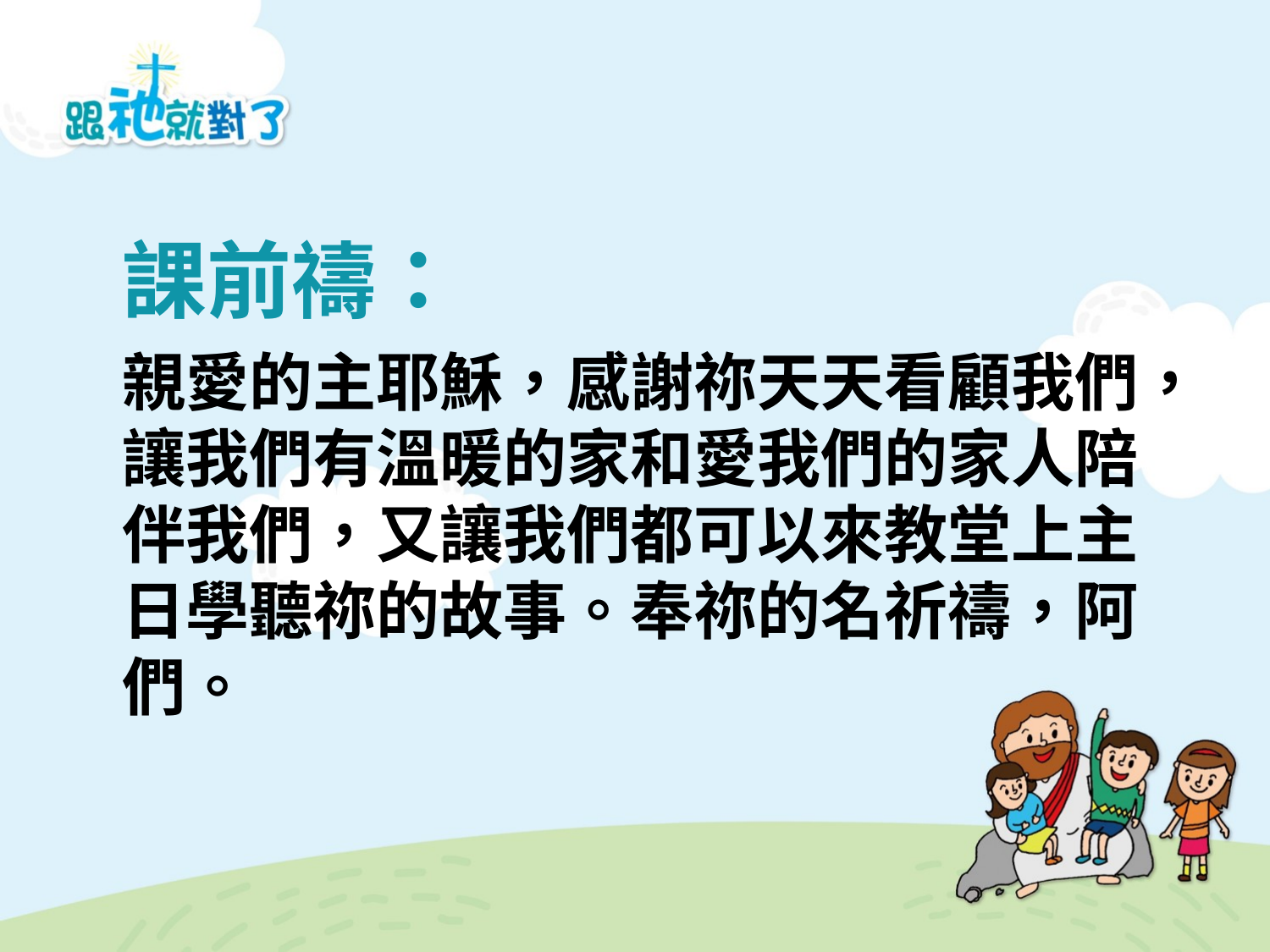

課前禱：
親愛的主耶穌，感謝祢天天看顧我們，讓我們有溫暖的家和愛我們的家人陪伴我們，又讓我們都可以來教堂上主日學聽祢的故事。奉祢的名祈禱，阿們。